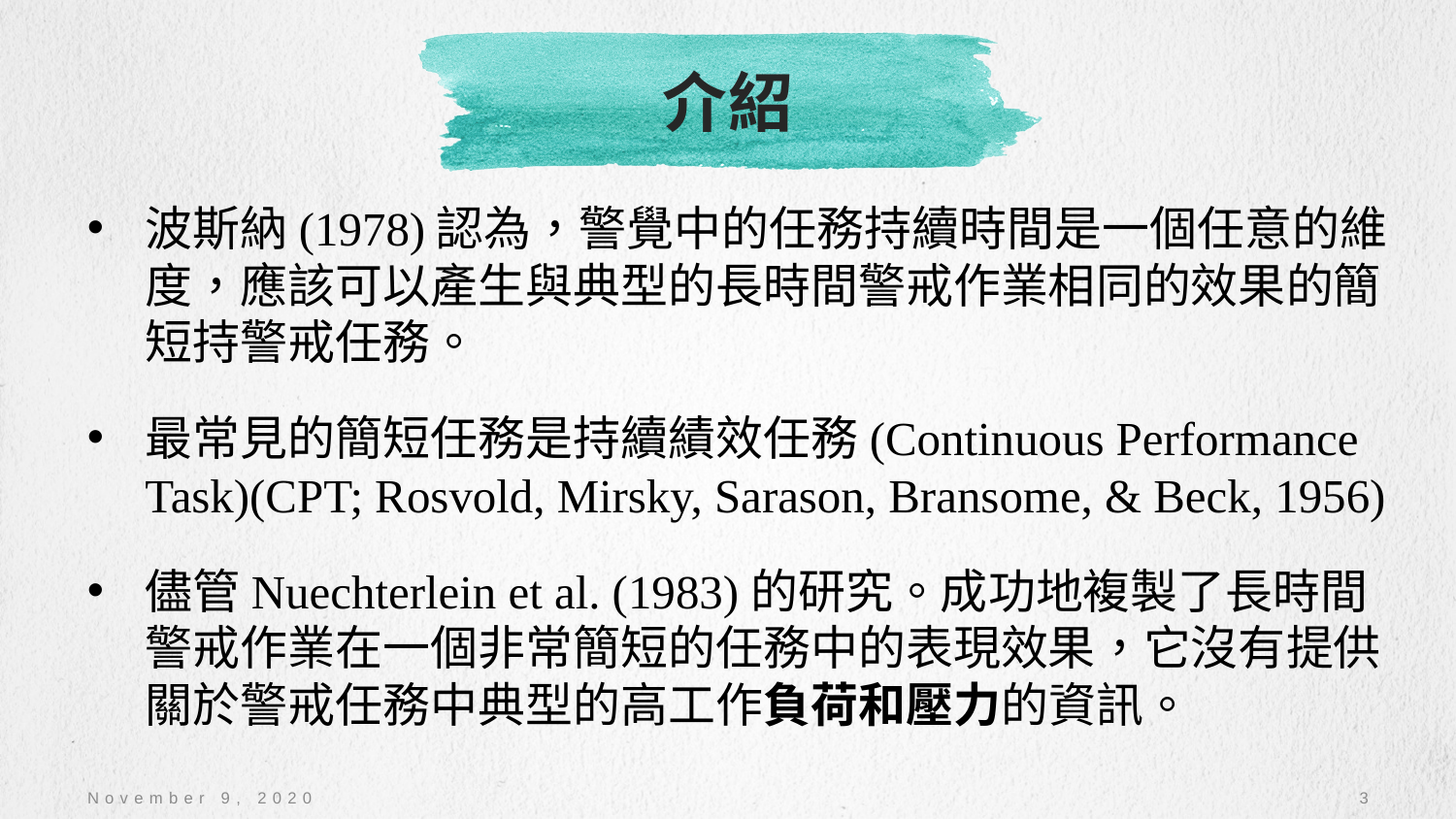

# 介紹
波斯納(1978)認為，警覺中的任務持續時間是一個任意的維度，應該可以產生與典型的長時間警戒作業相同的效果的簡短持警戒任務。
最常見的簡短任務是持續績效任務(Continuous Performance Task)(CPT; Rosvold, Mirsky, Sarason, Bransome, & Beck, 1956)
儘管Nuechterlein et al. (1983)的研究。成功地複製了長時間警戒作業在一個非常簡短的任務中的表現效果，它沒有提供關於警戒任務中典型的高工作負荷和壓力的資訊。
November 9, 2020
3